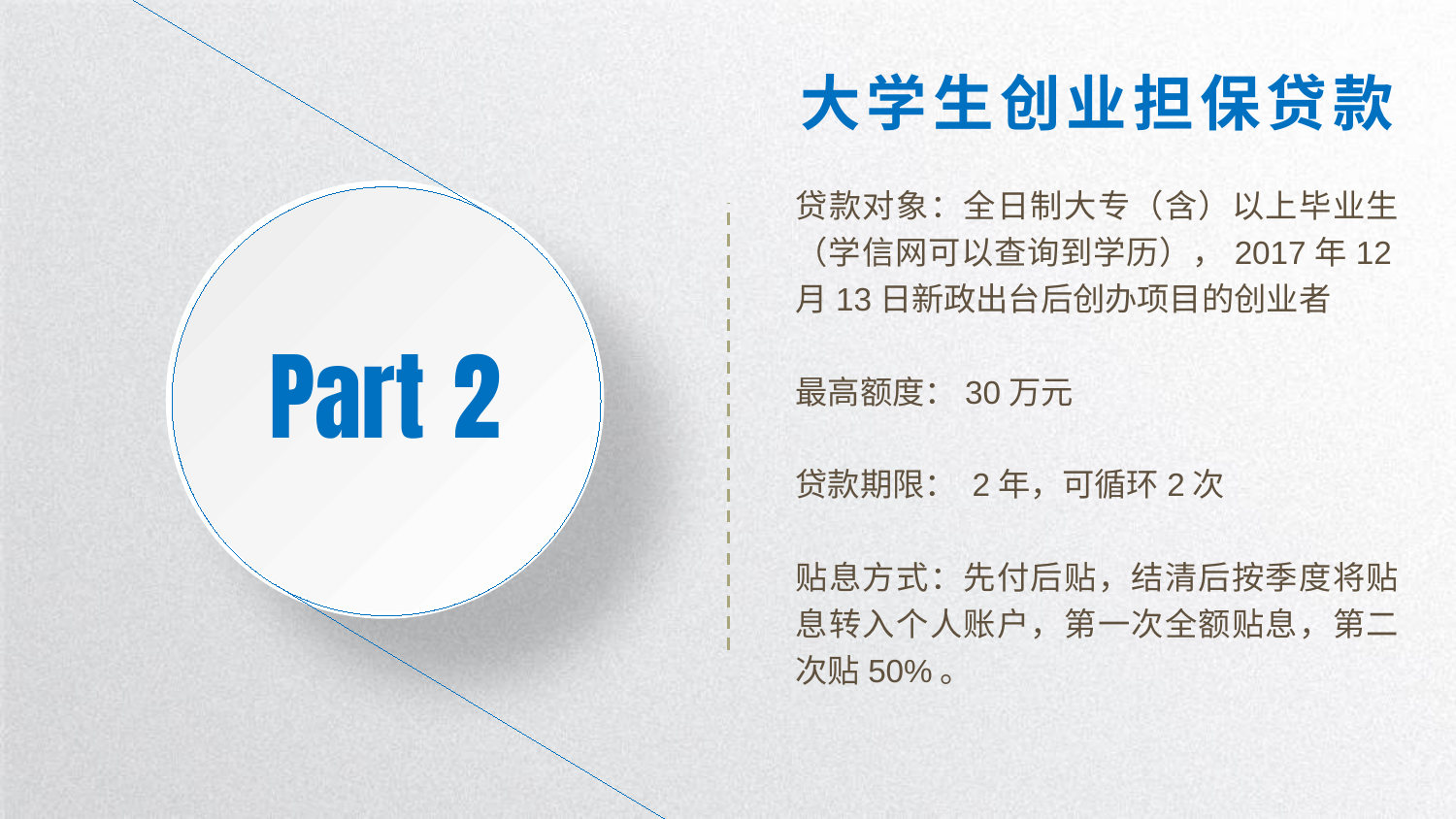

大学生创业担保贷款
贷款对象：全日制大专（含）以上毕业生（学信网可以查询到学历），2017年12月13日新政出台后创办项目的创业者

最高额度：30万元

贷款期限： 2年，可循环2次

贴息方式：先付后贴，结清后按季度将贴息转入个人账户，第一次全额贴息，第二次贴50%。
Part 2